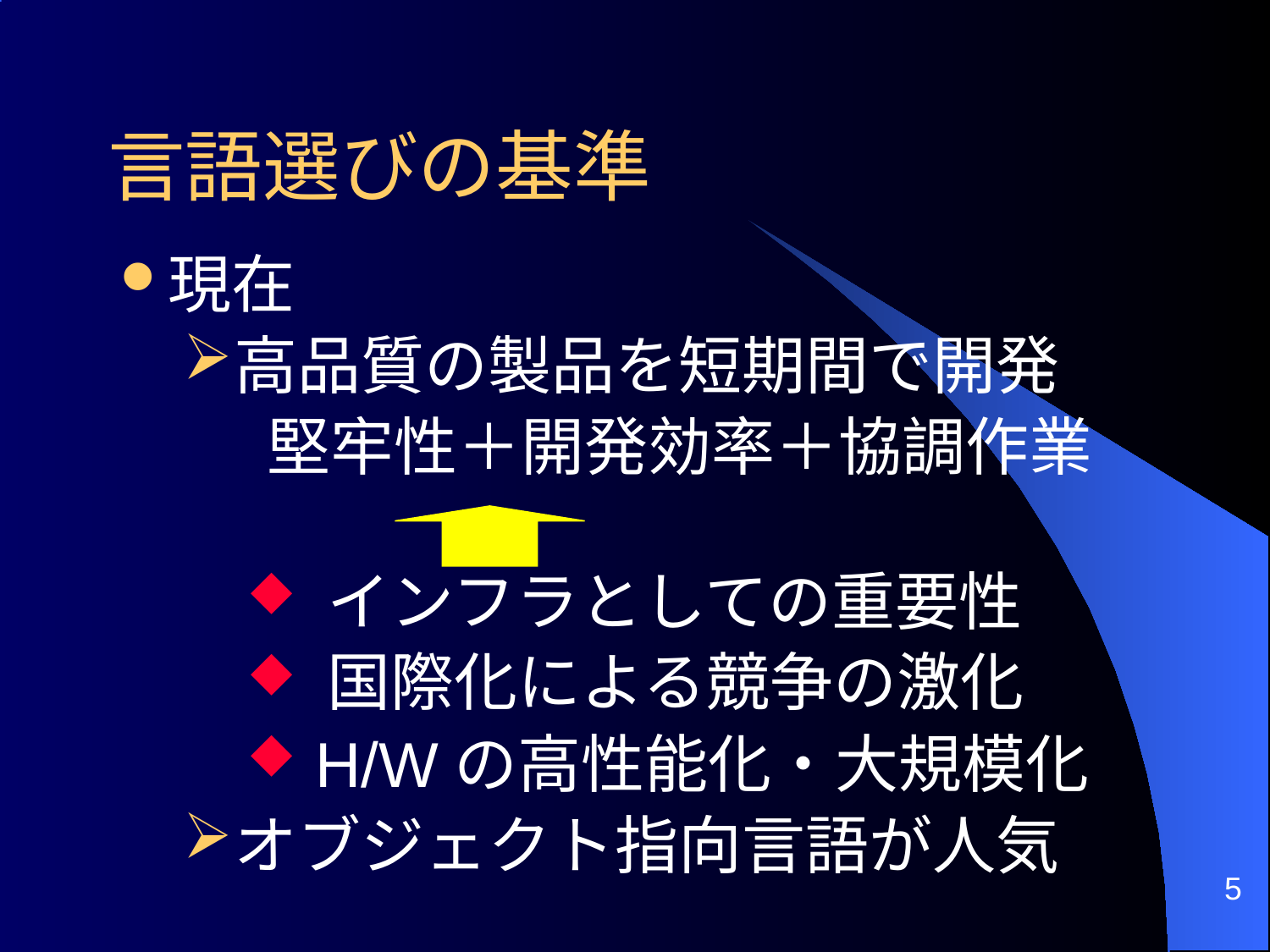

言語選びの基準
現在
高品質の製品を短期間で開発
	  堅牢性＋開発効率＋協調作業

 インフラとしての重要性
 国際化による競争の激化
 H/Wの高性能化・大規模化
オブジェクト指向言語が人気

5